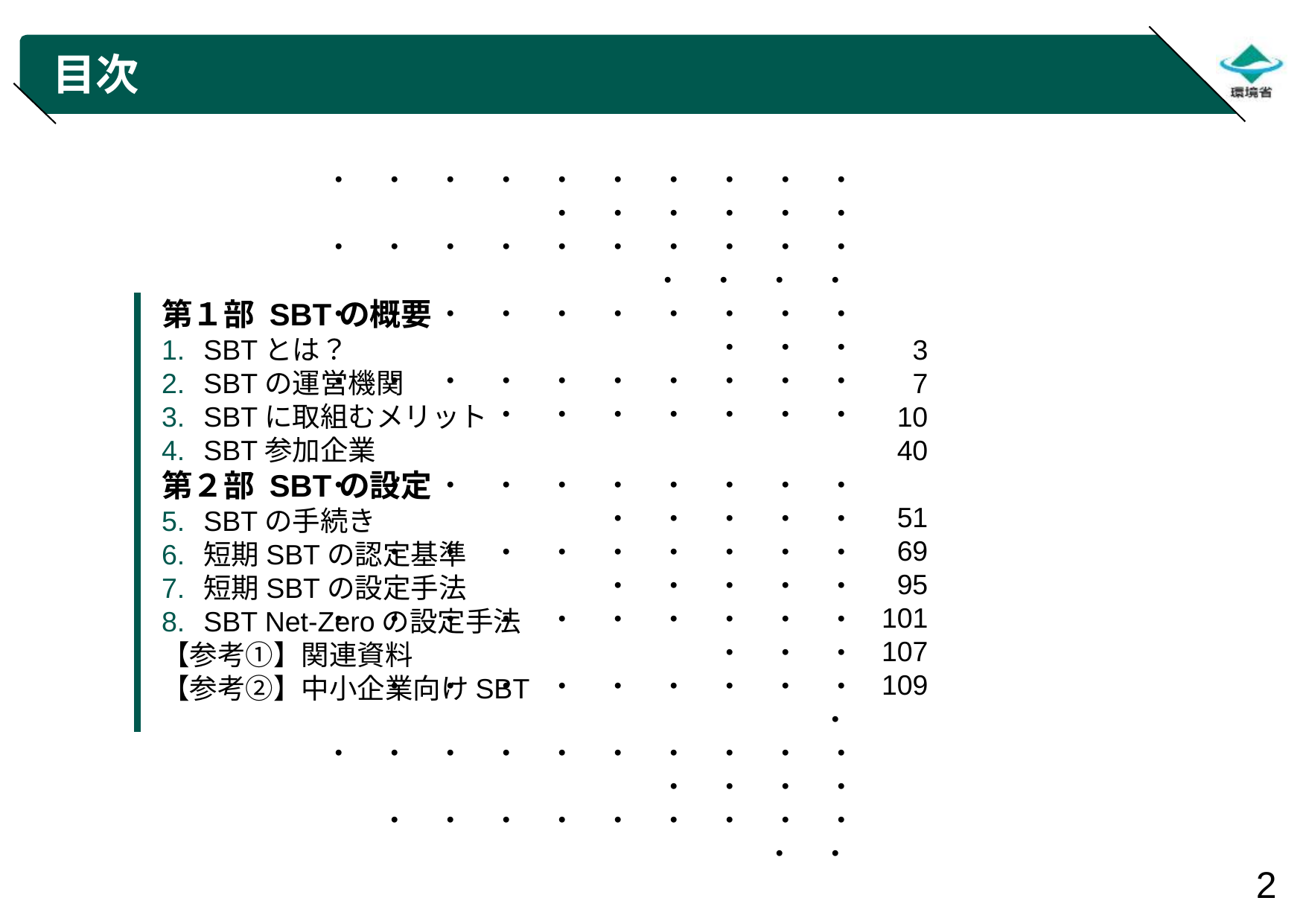

目次
第１部 SBTの概要
SBTとは？
SBTの運営機関
SBTに取組むメリット
SBT参加企業
第２部 SBTの設定
SBTの手続き
短期SBTの認定基準
短期SBTの設定手法
SBT Net-Zeroの設定手法
【参考①】関連資料
【参考②】中小企業向けSBT

・　・　・　・　・　・　・　・　・　・　・　・　・　・　・　・
・　・　・　・　・　・　・　・　・　・　・　・　・　・
・　・　・　・　・　・　・　・　・　・　・　・　・
・　・　・　・　・　・　・　・　・　・　・　・　・　・　・　・　・

・　・　・　・　・　・　・　・　・　・　・　・　・　・　・
　・　・　・　・　・　・　・　・　・　・　・　・　・　・
・　・　・　・　・　・　・　・　・　・　・　・　・
　・　・　・　・　・　・　・　・　・　・
・　・　・　・　・　・　・　・　・　・　・　・　・　・
　・　・　・　・　・　・　・　・　・　・　・

3
7
10
40

51
69
95
101
107
109